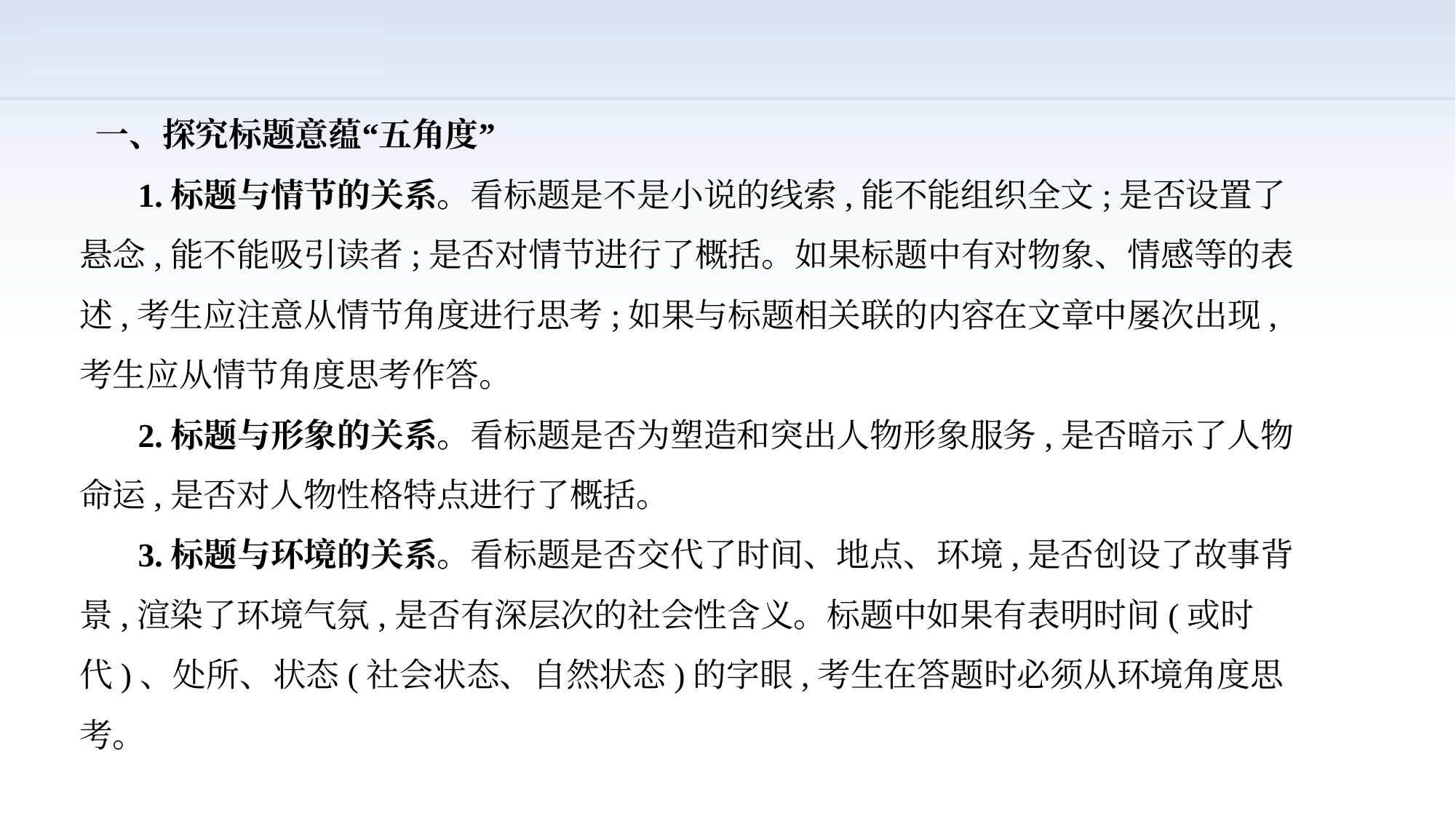

一、探究标题意蕴“五角度”
       1.标题与情节的关系。看标题是不是小说的线索,能不能组织全文;是否设置了悬念,能不能吸引读者;是否对情节进行了概括。如果标题中有对物象、情感等的表述,考生应注意从情节角度进行思考;如果与标题相关联的内容在文章中屡次出现,考生应从情节角度思考作答。
       2.标题与形象的关系。看标题是否为塑造和突出人物形象服务,是否暗示了人物命运,是否对人物性格特点进行了概括。
       3.标题与环境的关系。看标题是否交代了时间、地点、环境,是否创设了故事背景,渲染了环境气氛,是否有深层次的社会性含义。标题中如果有表明时间(或时代)、处所、状态(社会状态、自然状态)的字眼,考生在答题时必须从环境角度思考。